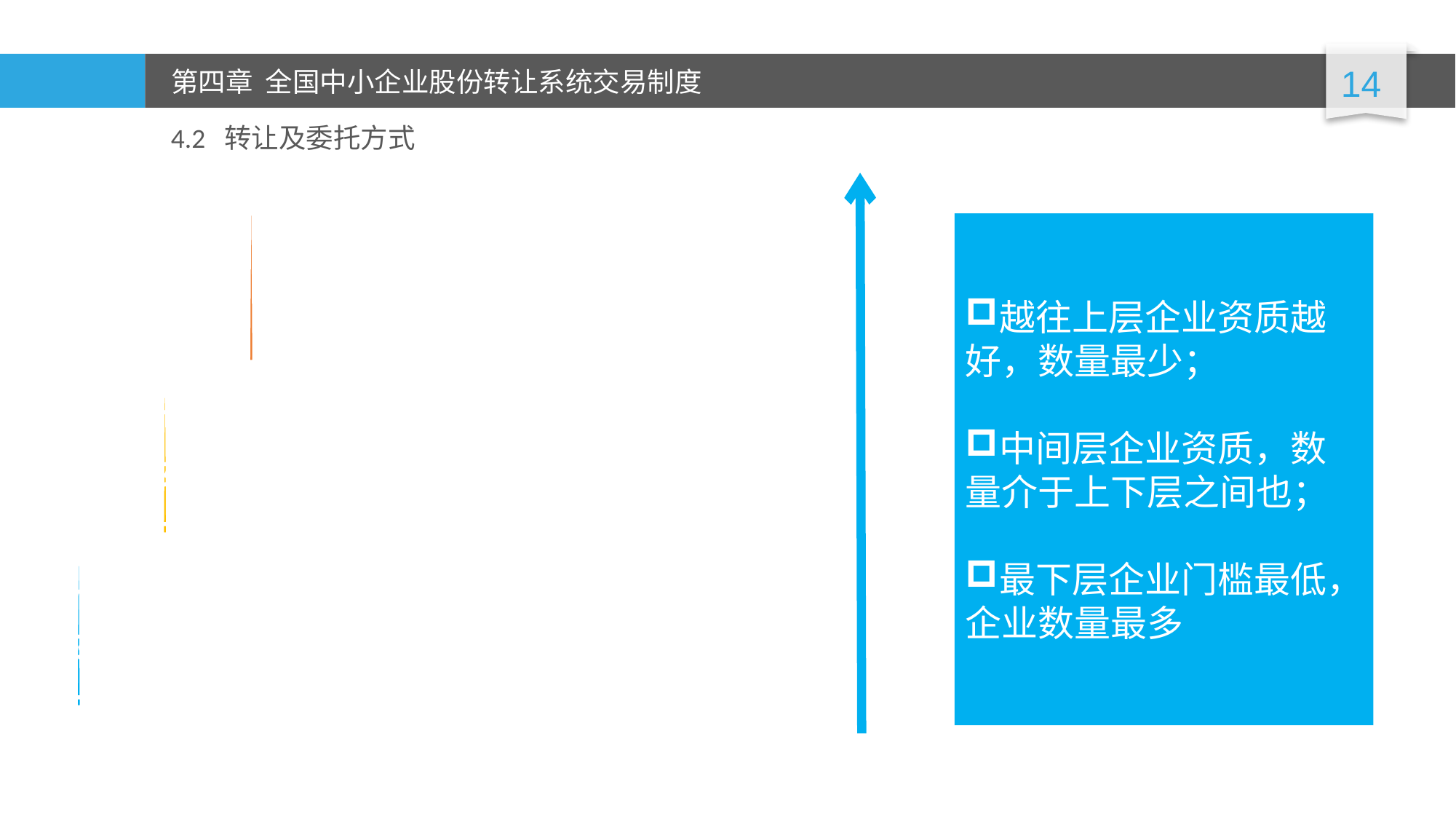

4.2  转让及委托方式
越往上层企业资质越好，数量最少；

中间层企业资质，数量介于上下层之间也；

最下层企业门槛最低，企业数量最多
做市转让
协议转让